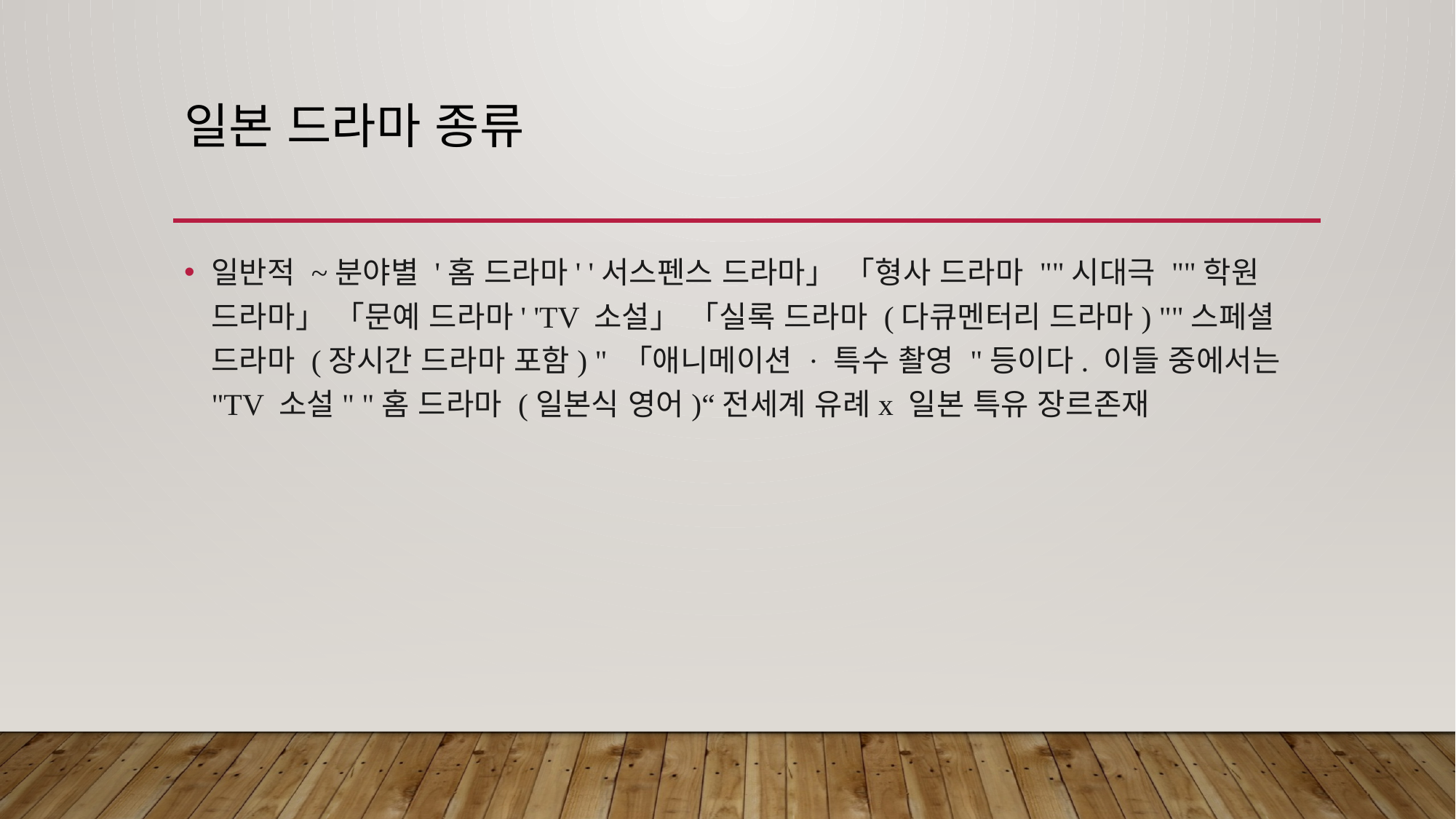

# 일본 드라마 종류
일반적 ~분야별 '홈 드라마' '서스펜스 드라마」 「형사 드라마 ""시대극 ""학원 드라마」 「문예 드라마' 'TV 소설」 「실록 드라마 (다큐멘터리 드라마) ""스페셜 드라마 (장시간 드라마 포함) " 「애니메이션 · 특수 촬영 "등이다. 이들 중에서는 "TV 소설" "홈 드라마 (일본식 영어)“전세계 유례x 일본 특유 장르존재